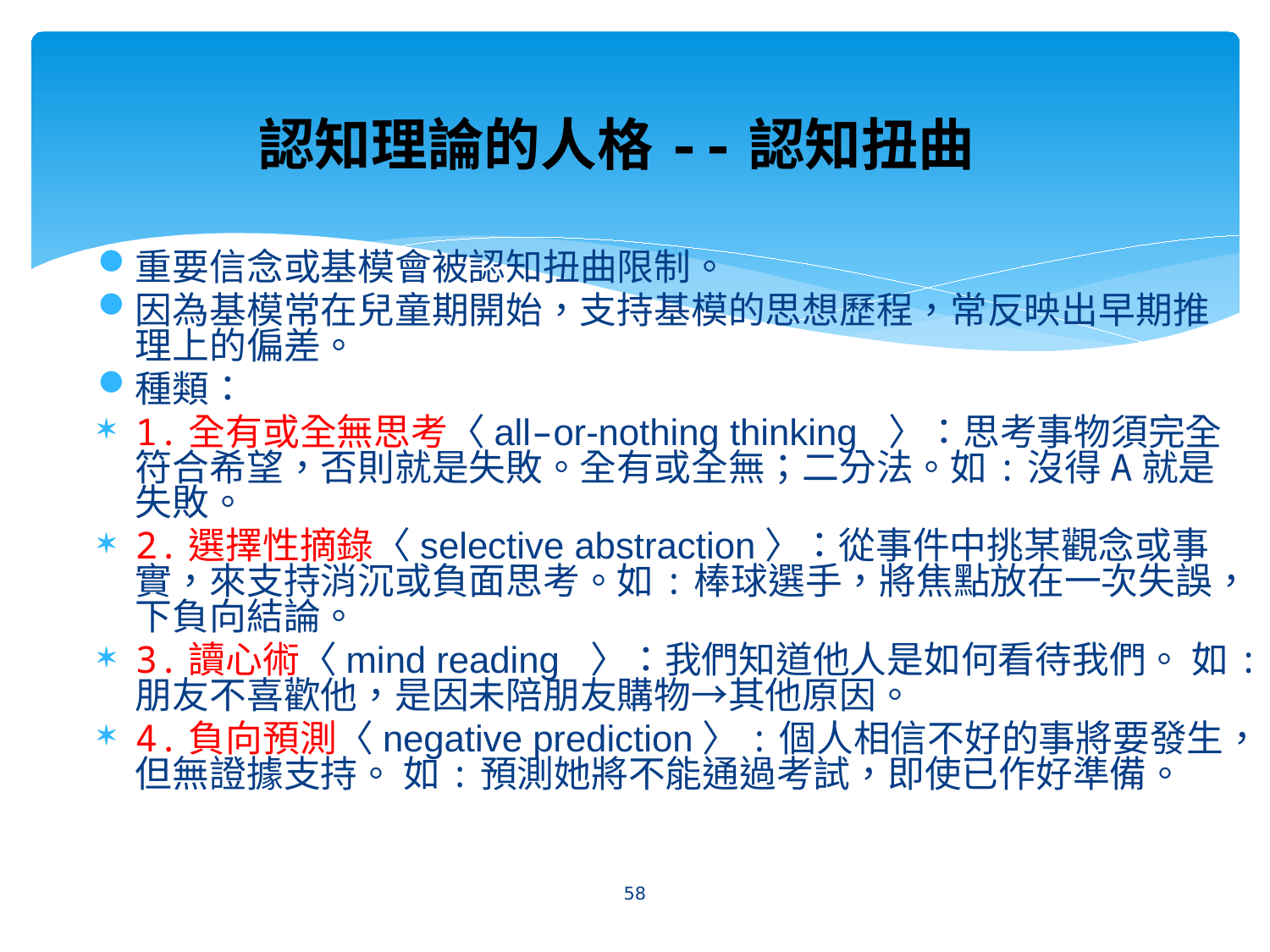

# 認知理論的人格--認知扭曲
重要信念或基模會被認知扭曲限制。
因為基模常在兒童期開始，支持基模的思想歷程，常反映出早期推理上的偏差。
種類：
1.全有或全無思考〈all–or-nothing thinking 〉：思考事物須完全符合希望，否則就是失敗。全有或全無；二分法。如:沒得A就是失敗。
2.選擇性摘錄〈selective abstraction〉：從事件中挑某觀念或事實，來支持消沉或負面思考。如:棒球選手，將焦點放在一次失誤，下負向結論。
3.讀心術〈mind reading 〉：我們知道他人是如何看待我們。 如:朋友不喜歡他，是因未陪朋友購物→其他原因。
4.負向預測〈negative prediction〉:個人相信不好的事將要發生，但無證據支持。 如:預測她將不能通過考試，即使已作好準備。

58